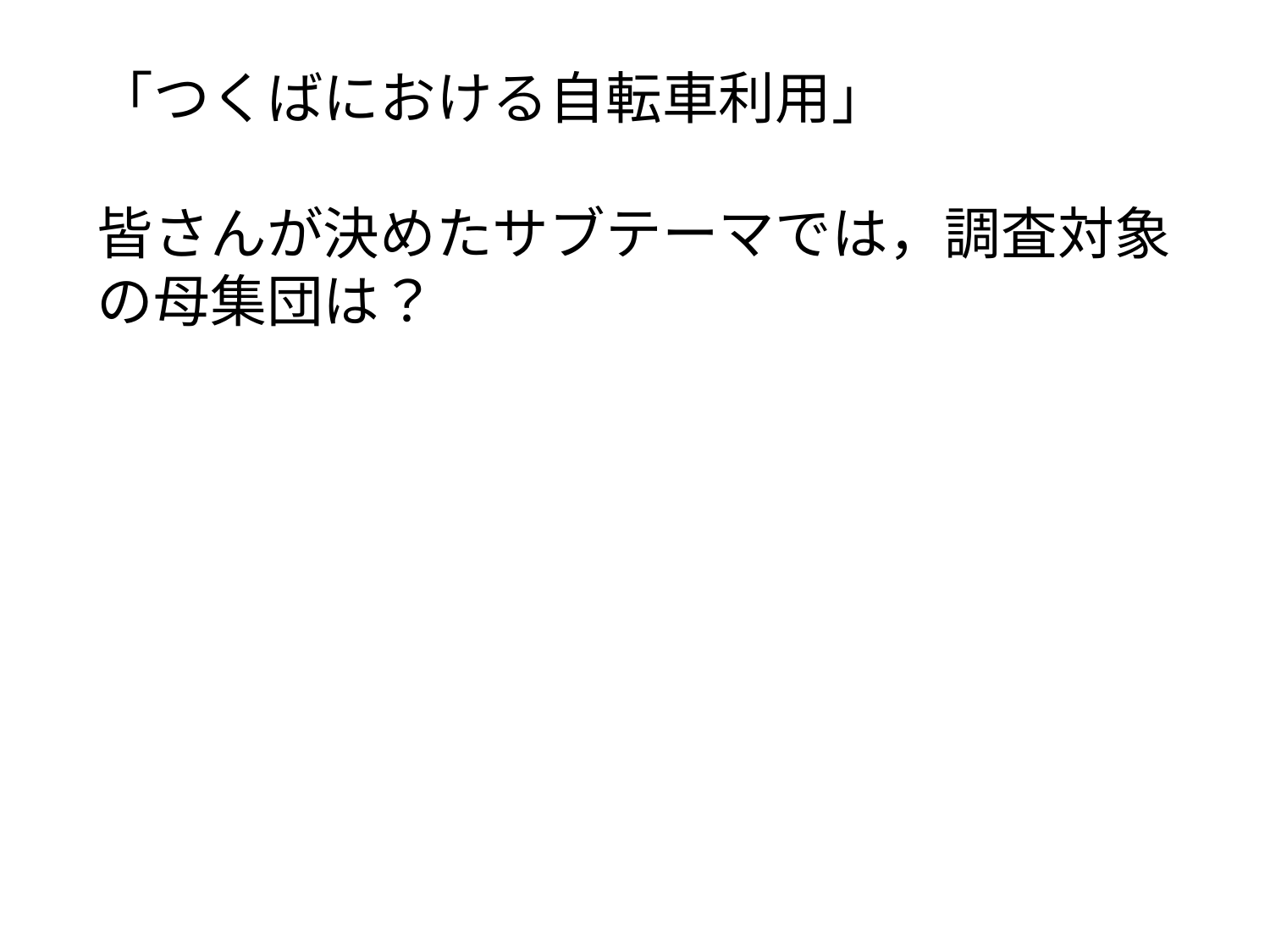

「つくばにおける自転車利用」

皆さんが決めたサブテーマでは，調査対象の母集団は？